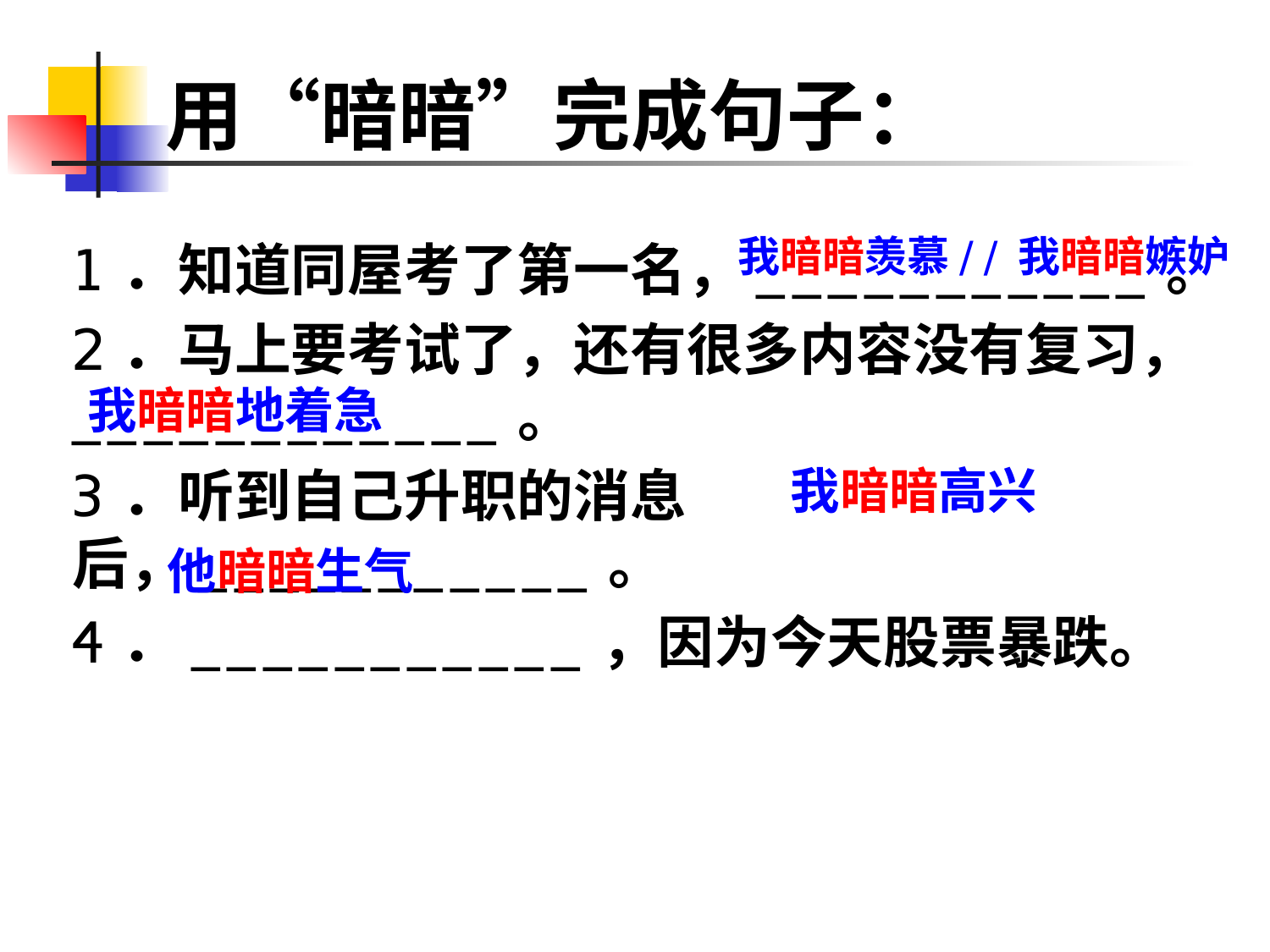

# 用“暗暗”完成句子：
我暗暗羡慕//我暗暗嫉妒
1．知道同屋考了第一名，___________。
2．马上要考试了，还有很多内容没有复习，____________。
3．听到自己升职的消息后，___________。
4．___________，因为今天股票暴跌。

我暗暗地着急
我暗暗高兴
他暗暗生气